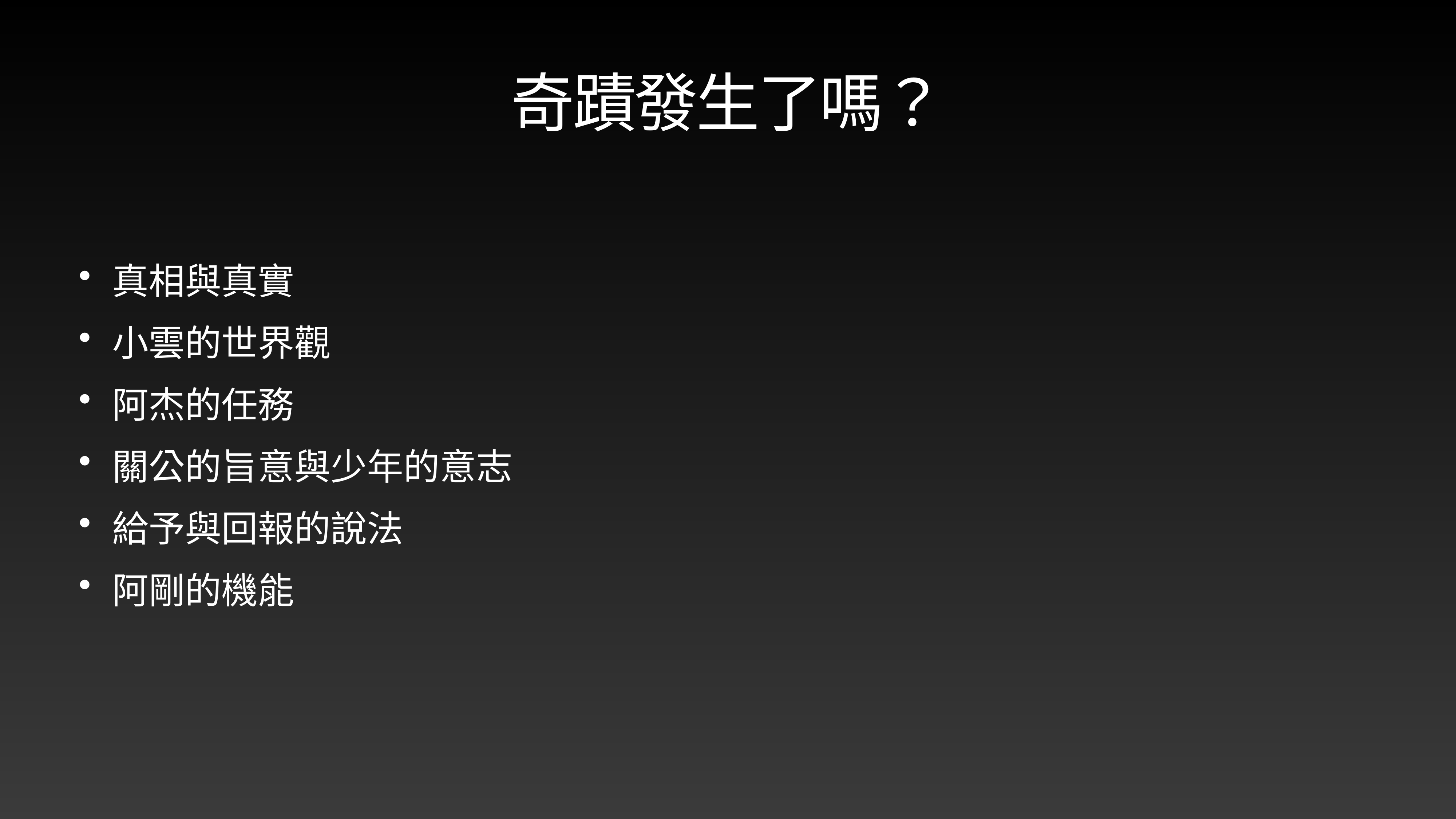

# 奇蹟發生了嗎？

真相與真實
小雲的世界觀
阿杰的任務
關公的旨意與少年的意志
給予與回報的說法
阿剛的機能